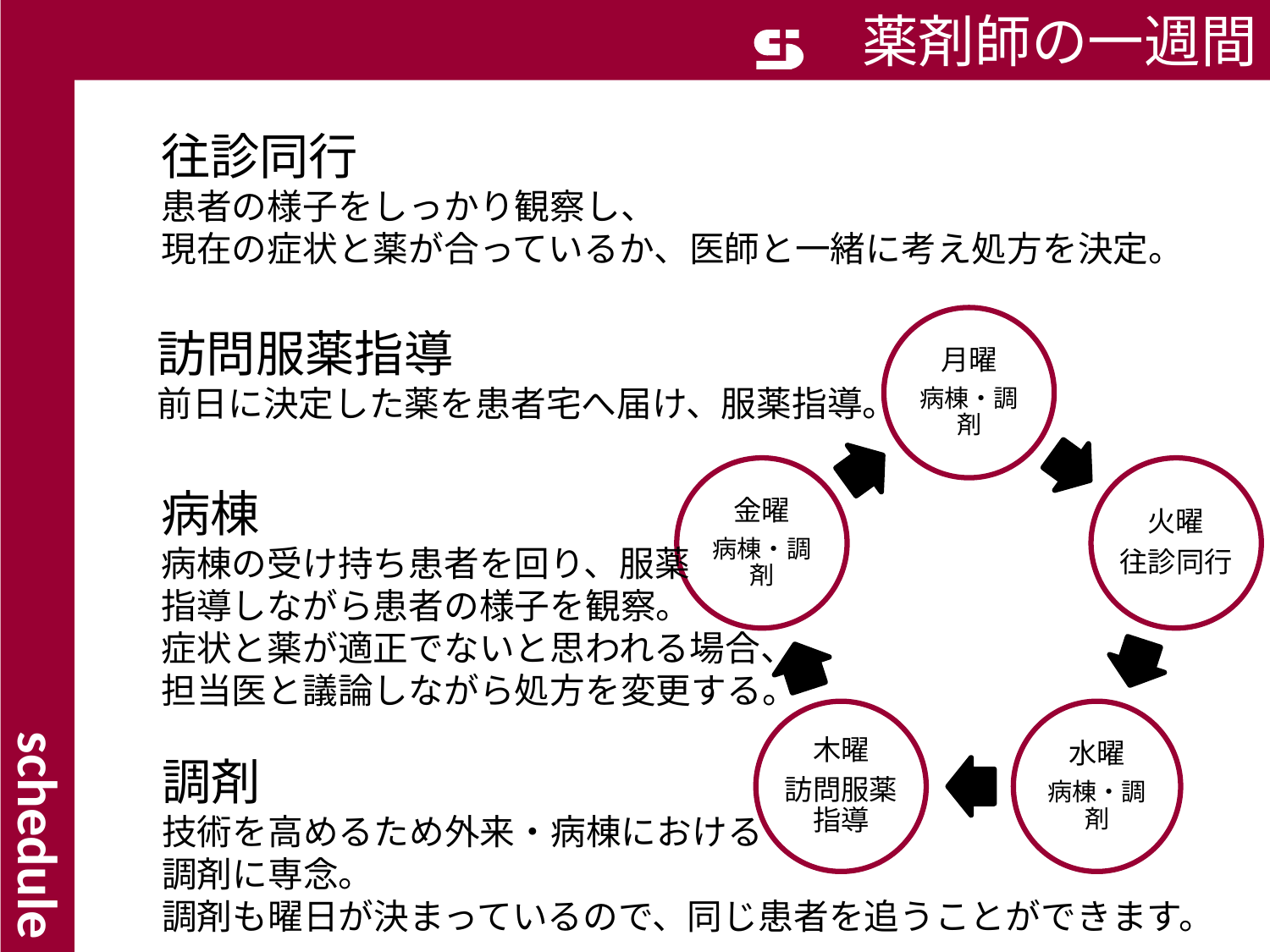

薬剤師の一週間

往診同行
患者の様子をしっかり観察し、
現在の症状と薬が合っているか、医師と一緒に考え処方を決定。
月曜
病棟・調剤

火曜
往診同行

水曜
病棟・調剤

木曜
訪問服薬指導

金曜
病棟・調剤

訪問服薬指導
前日に決定した薬を患者宅へ届け、服薬指導。
schedule
病棟
病棟の受け持ち患者を回り、服薬
指導しながら患者の様子を観察。
症状と薬が適正でないと思われる場合、
担当医と議論しながら処方を変更する。
調剤
技術を高めるため外来・病棟における
調剤に専念。
調剤も曜日が決まっているので、同じ患者を追うことができます。